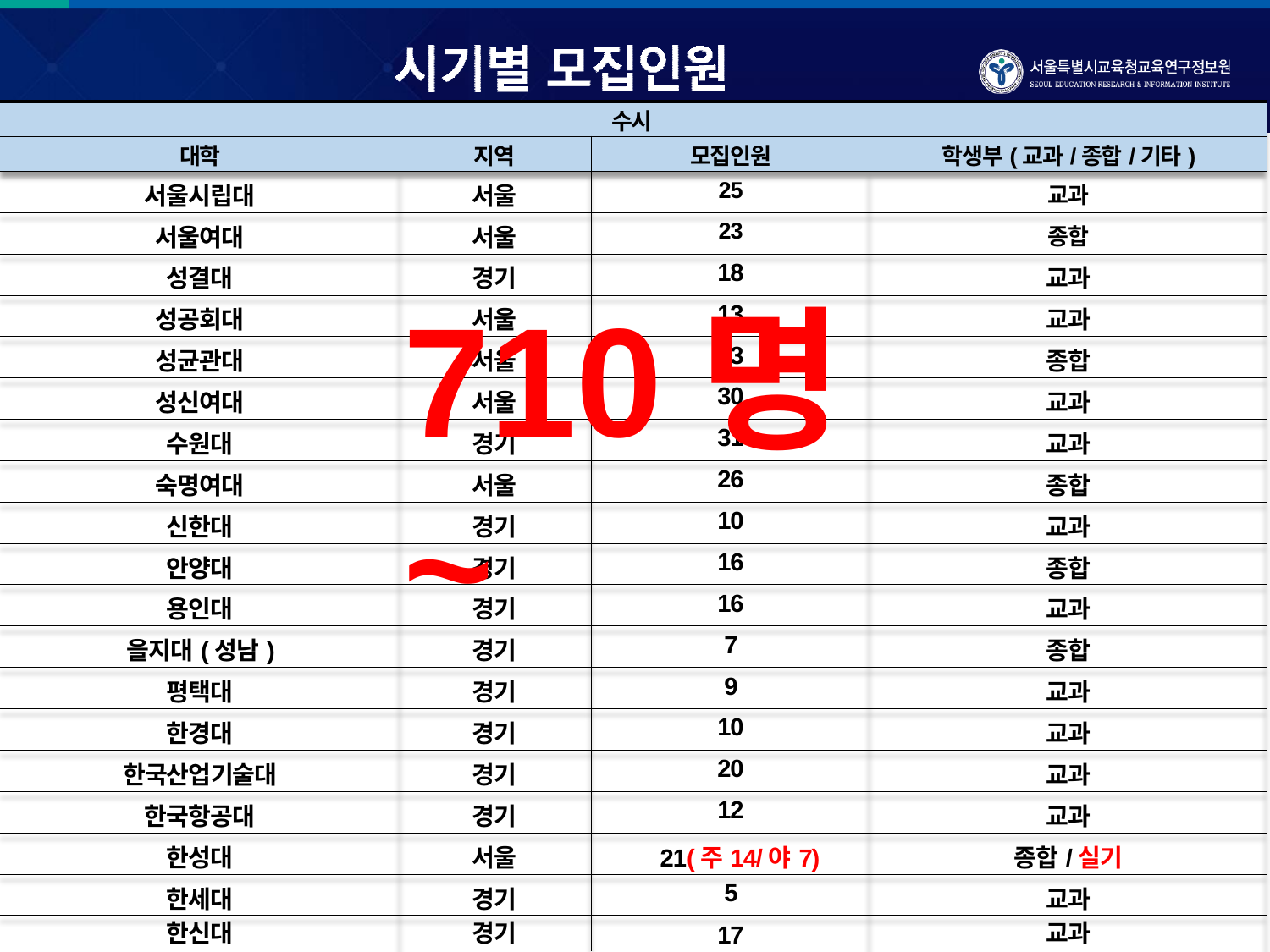

|  |  | 수시 |  |
| --- | --- | --- | --- |
| 대학 | 지역 | 모집인원 | 학생부(교과/종합/기타) |
| 서울시립대 | 서울 | 25 | 교과 |
| 서울여대 | 서울 | 23 | 종합 |
| 성결대 | 경기 | 18 | 교과 |
| 성공회대 | 서울 | 13 | 교과 |
| 성균관대 | 서울 | 23 | 종합 |
| 성신여대 | 서울 | 30 | 교과 |
| 수원대 | 경기 | 31 | 교과 |
| 숙명여대 | 서울 | 26 | 종합 |
| 신한대 | 경기 | 10 | 교과 |
| 안양대 | 경기 | 16 | 종합 |
| 용인대 | 경기 | 16 | 교과 |
| 을지대(성남) | 경기 | 7 | 종합 |
| 평택대 | 경기 | 9 | 교과 |
| 한경대 | 경기 | 10 | 교과 |
| 한국산업기술대 | 경기 | 20 | 교과 |
| 한국항공대 | 경기 | 12 | 교과 |
| 한성대 | 서울 | 21(주14/야7) | 종합/실기 |
| 한세대 | 경기 | 5 | 교과 |
| 한신대 | 경기 | 17 | 교과 |
# 710명~